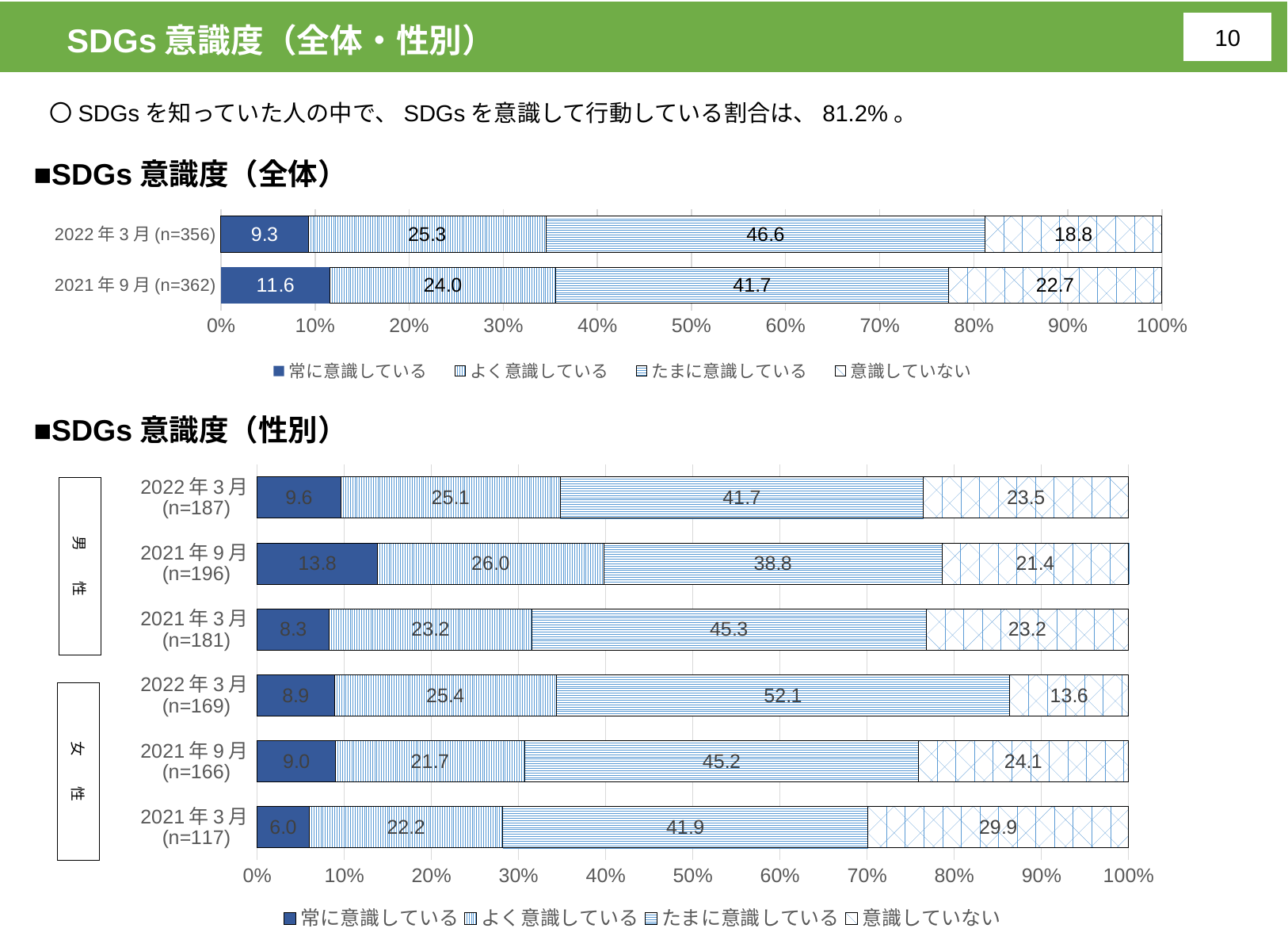

SDGs意識度（全体・性別）
10
〇SDGsを知っていた人の中で、SDGsを意識して行動している割合は、81.2%。
■SDGs意識度（全体）

### Chart

| Category | 常に意識している | よく意識している | たまに意識している | 意識していない |
|---|---|---|---|---|
| 2021年9月(n=362) | 11.6 | 24.0 | 41.7 | 22.7 |
| 2022年3月(n=356) | 9.269662921348315 | 25.280898876404493 | 46.62921348314607 | 18.820224719101123 |
■SDGs意識度（性別）

### Chart

| Category | 常に意識している | よく意識している | たまに意識している | 意識していない |
|---|---|---|---|---|
| 2021年3月(n=117) | 5.982905982906 | 22.222222222222 | 41.880341880342 | 29.91452991453 |
| 2021年9月(n=166) | 9.0 | 21.7 | 45.2 | 24.1 |
| 2022年3月(n=169) | 8.875739644970414 | 25.443786982248522 | 52.071005917159766 | 13.609467455621301 |
| 2021年3月(n=181) | 8.2872928176796 | 23.204419889503 | 45.303867403315 | 23.204419889503 |
| 2021年9月(n=196) | 13.8 | 26.0 | 38.8 | 21.4 |
| 2022年3月(n=187) | 9.62566844919786 | 25.13368983957219 | 41.711229946524064 | 23.529411764705884 |
男　　性
女　　性